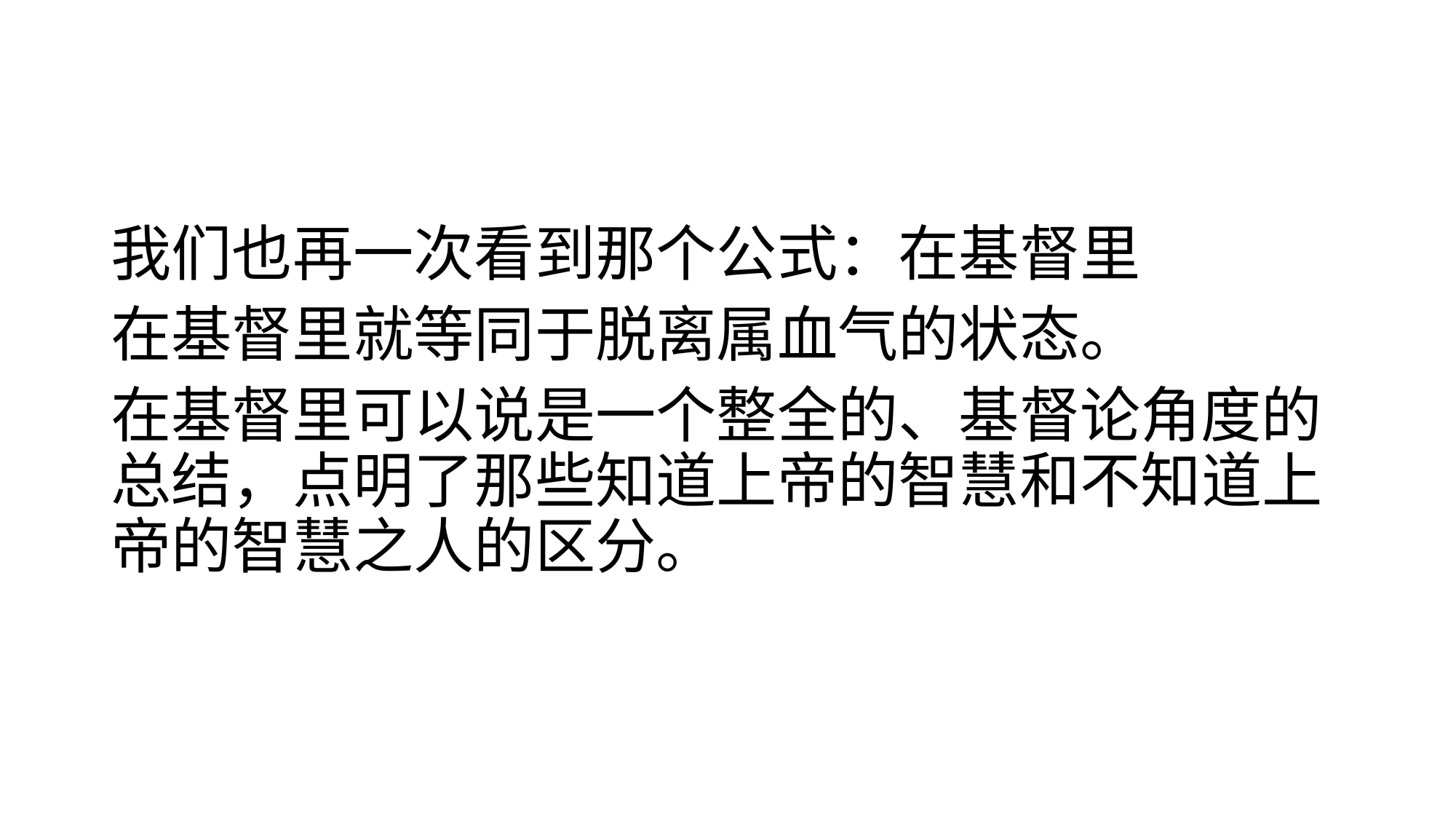

#
我们也再一次看到那个公式：在基督里
在基督里就等同于脱离属血气的状态。
在基督里可以说是一个整全的、基督论角度的总结，点明了那些知道上帝的智慧和不知道上帝的智慧之人的区分。